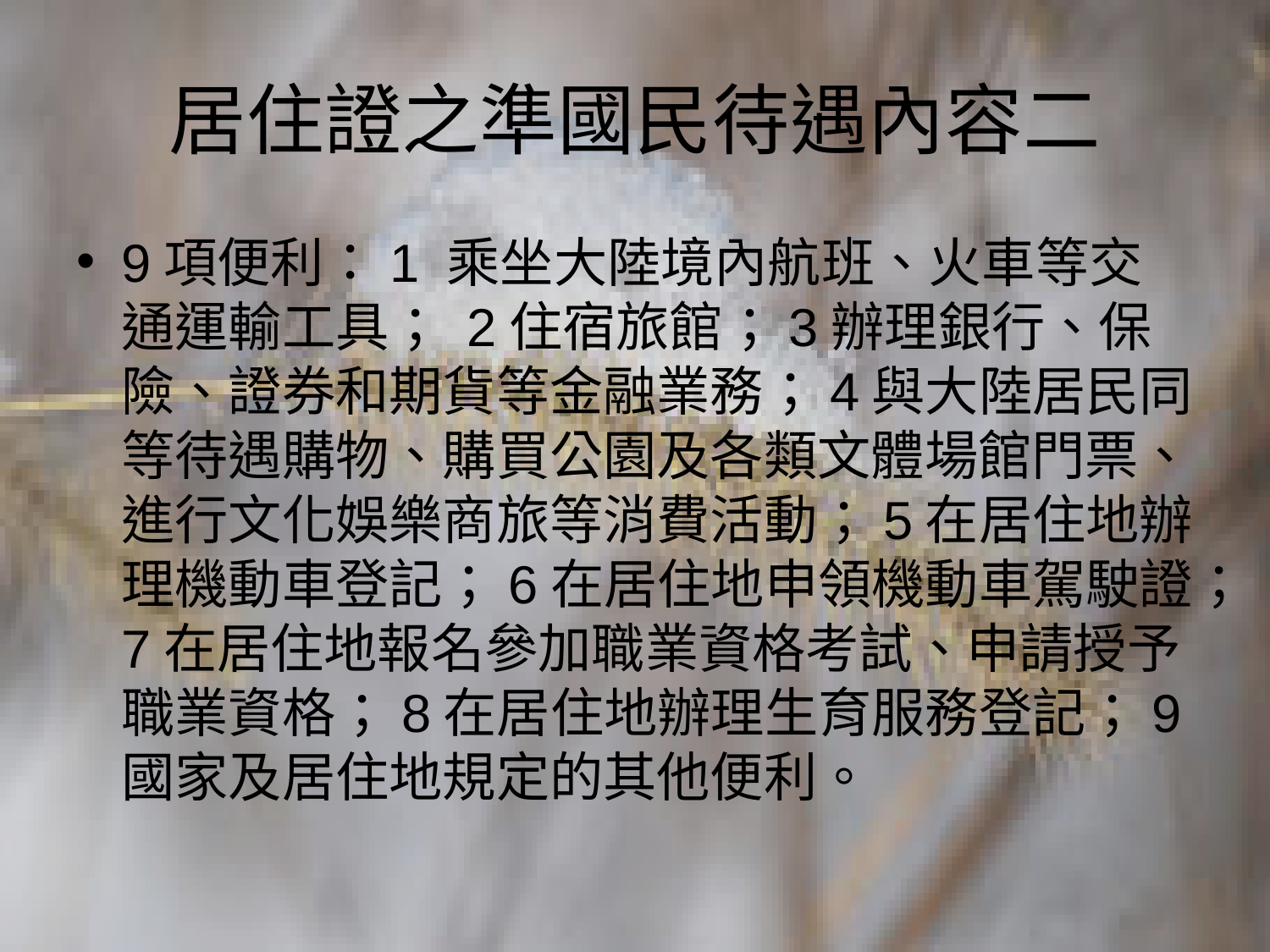

# 居住證之準國民待遇內容二
9項便利：1 乘坐大陸境內航班、火車等交通運輸工具； 2住宿旅館；3辦理銀行、保險、證券和期貨等金融業務；4與大陸居民同等待遇購物、購買公園及各類文體場館門票、進行文化娛樂商旅等消費活動；5在居住地辦理機動車登記；6在居住地申領機動車駕駛證；7在居住地報名參加職業資格考試、申請授予職業資格；8在居住地辦理生育服務登記；9國家及居住地規定的其他便利。